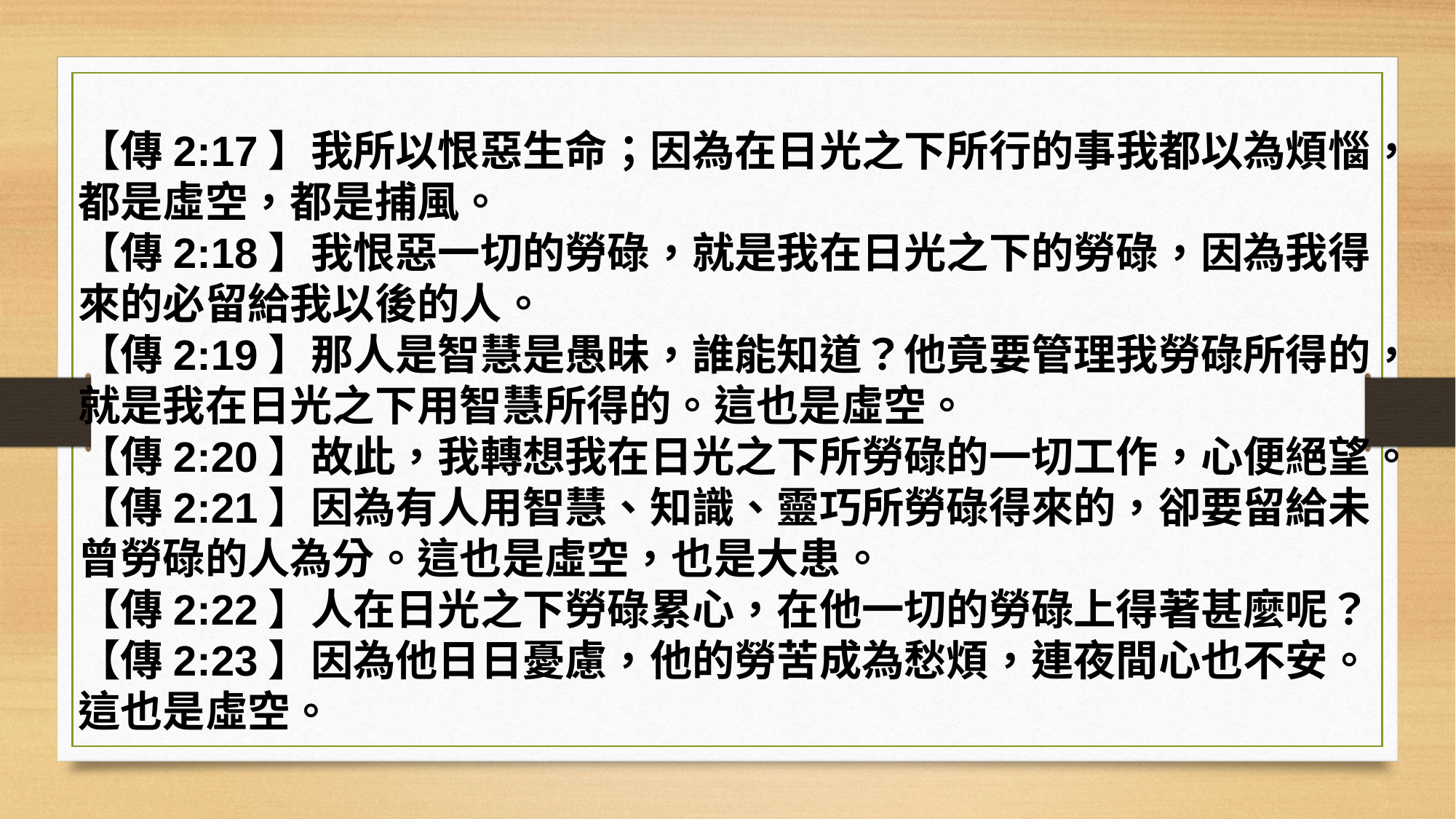

【傳2:17】我所以恨惡生命；因為在日光之下所行的事我都以為煩惱，都是虛空，都是捕風。
【傳2:18】我恨惡一切的勞碌，就是我在日光之下的勞碌，因為我得來的必留給我以後的人。
【傳2:19】那人是智慧是愚昧，誰能知道？他竟要管理我勞碌所得的，就是我在日光之下用智慧所得的。這也是虛空。
【傳2:20】故此，我轉想我在日光之下所勞碌的一切工作，心便絕望。
【傳2:21】因為有人用智慧、知識、靈巧所勞碌得來的，卻要留給未曾勞碌的人為分。這也是虛空，也是大患。
【傳2:22】人在日光之下勞碌累心，在他一切的勞碌上得著甚麼呢？
【傳2:23】因為他日日憂慮，他的勞苦成為愁煩，連夜間心也不安。這也是虛空。